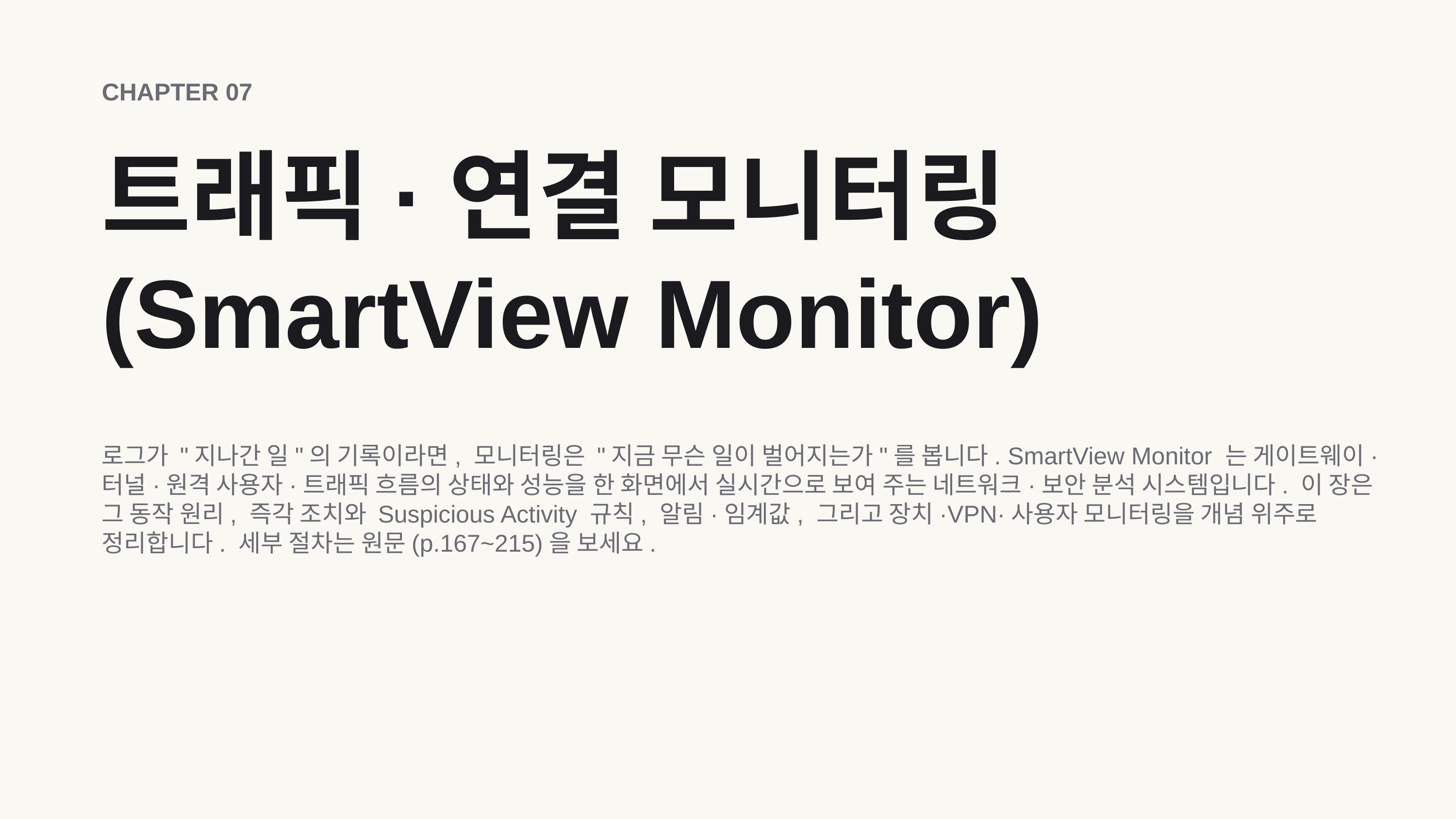

CHAPTER 07
트래픽·연결 모니터링 (SmartView Monitor)
로그가 "지나간 일"의 기록이라면, 모니터링은 "지금 무슨 일이 벌어지는가"를 봅니다. SmartView Monitor 는 게이트웨이·터널·원격 사용자·트래픽 흐름의 상태와 성능을 한 화면에서 실시간으로 보여 주는 네트워크·보안 분석 시스템입니다. 이 장은 그 동작 원리, 즉각 조치와 Suspicious Activity 규칙, 알림·임계값, 그리고 장치·VPN·사용자 모니터링을 개념 위주로 정리합니다. 세부 절차는 원문(p.167~215)을 보세요.